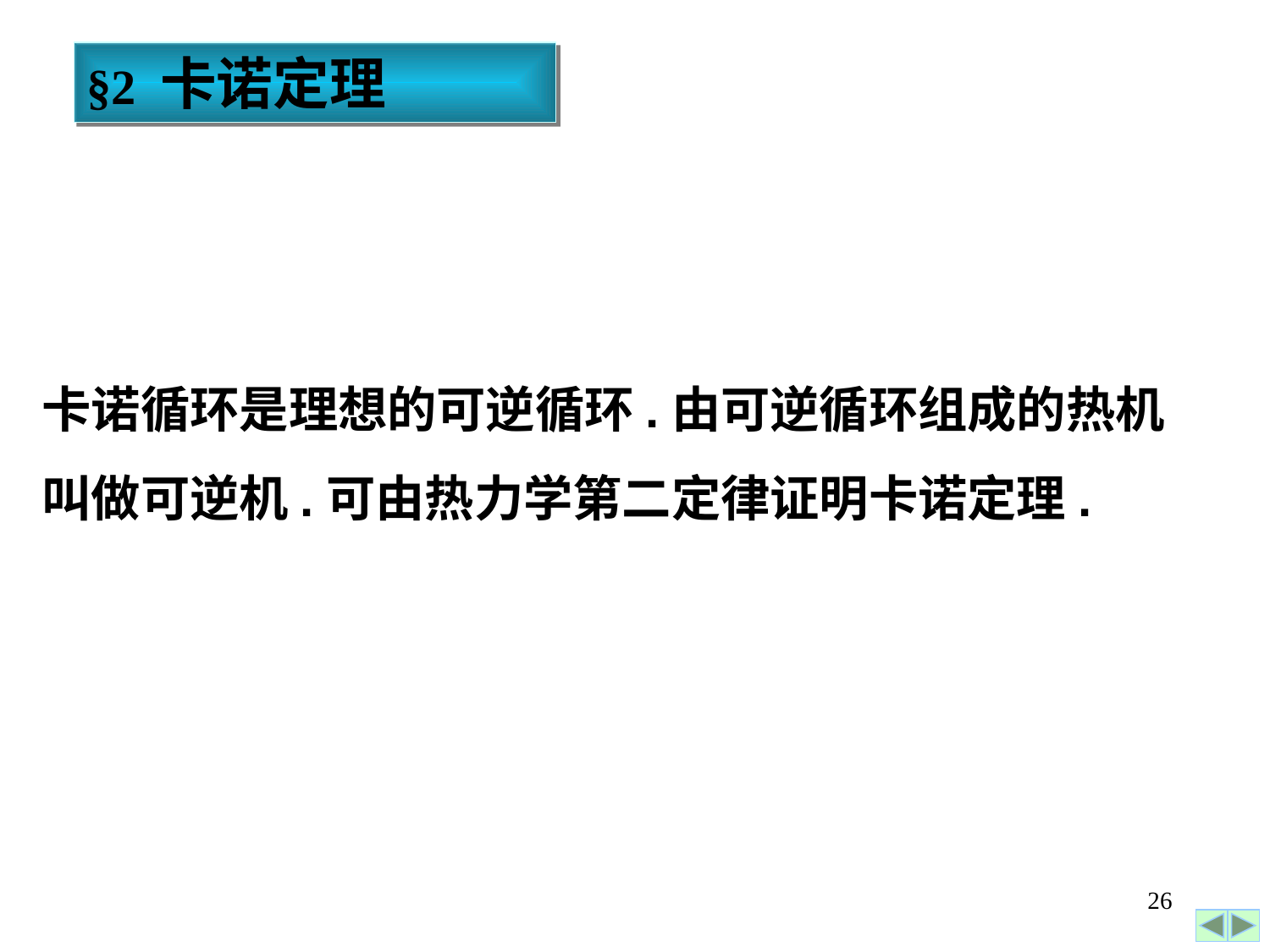

§2 卡诺定理
卡诺循环是理想的可逆循环.由可逆循环组成的热机叫做可逆机.可由热力学第二定律证明卡诺定理.
26